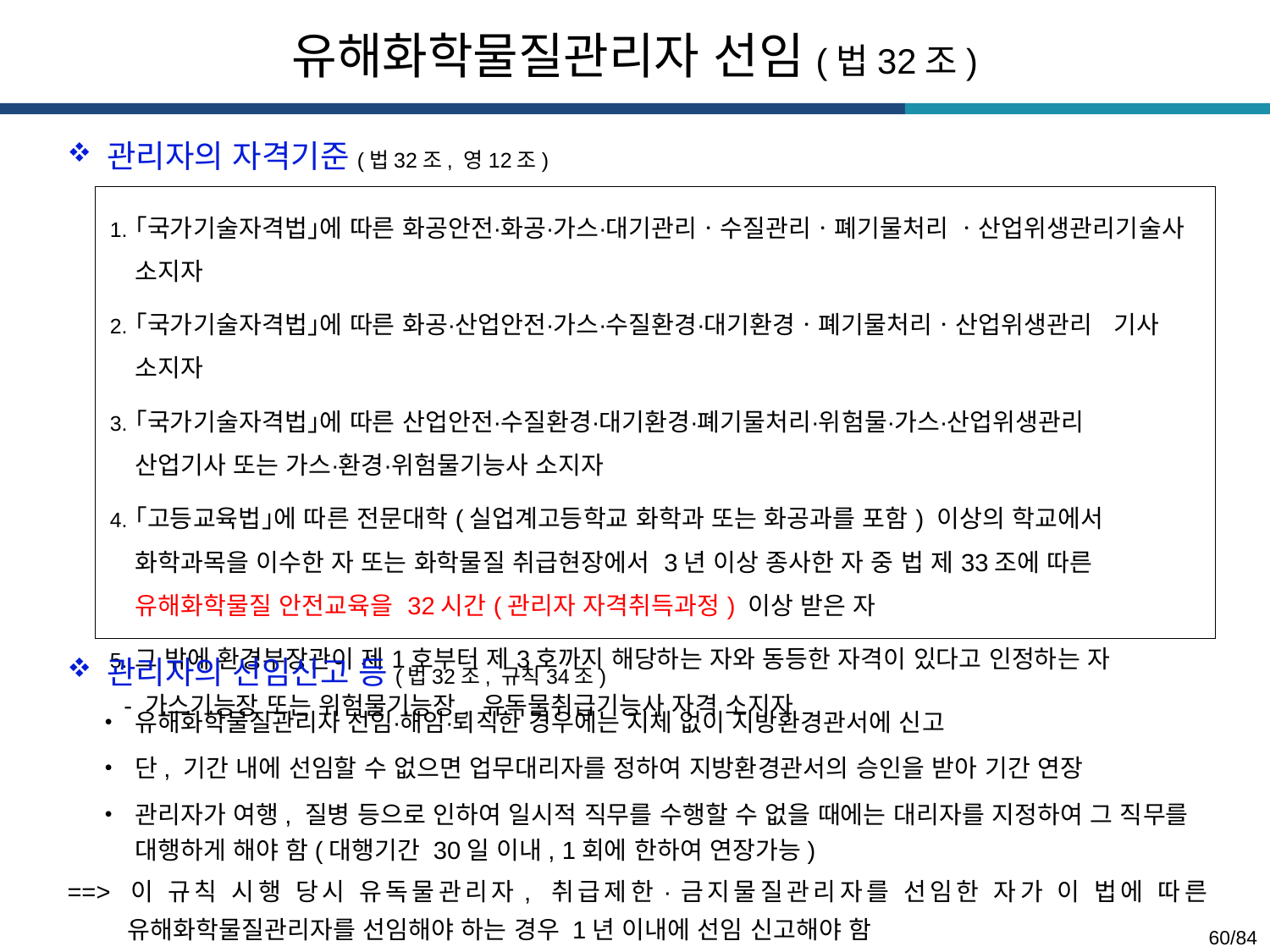

유해화학물질관리자 선임(법32조)
관리자의 자격기준(법32조, 영12조)
| ｢국가기술자격법｣에 따른 화공안전∙화공∙가스∙대기관리ㆍ수질관리ㆍ폐기물처리 ㆍ산업위생관리기술사 소지자 ｢국가기술자격법｣에 따른 화공∙산업안전∙가스∙수질환경∙대기환경ㆍ폐기물처리ㆍ산업위생관리 기사 소지자 ｢국가기술자격법｣에 따른 산업안전∙수질환경∙대기환경∙폐기물처리∙위험물∙가스∙산업위생관리 산업기사 또는 가스∙환경∙위험물기능사 소지자 ｢고등교육법｣에 따른 전문대학(실업계고등학교 화학과 또는 화공과를 포함) 이상의 학교에서 화학과목을 이수한 자 또는 화학물질 취급현장에서 3년 이상 종사한 자 중 법 제33조에 따른 유해화학물질 안전교육을 32시간(관리자 자격취득과정) 이상 받은 자 그 밖에 환경부장관이 제1호부터 제3호까지 해당하는 자와 동등한 자격이 있다고 인정하는 자 - 가스기능장 또는 위험물기능장, 유독물취급기능사 자격 소지자 |
| --- |
관리자의 선임신고 등(법32조, 규칙34조)
유해화학물질관리자 선임∙해임∙퇴직한 경우에는 지체 없이 지방환경관서에 신고
단, 기간 내에 선임할 수 없으면 업무대리자를 정하여 지방환경관서의 승인을 받아 기간 연장
관리자가 여행, 질병 등으로 인하여 일시적 직무를 수행할 수 없을 때에는 대리자를 지정하여 그 직무를 대행하게 해야 함(대행기간 30일 이내, 1회에 한하여 연장가능)
==> 이 규칙 시행 당시 유독물관리자, 취급제한·금지물질관리자를 선임한 자가 이 법에 따른 유해화학물질관리자를 선임해야 하는 경우 1년 이내에 선임 신고해야 함